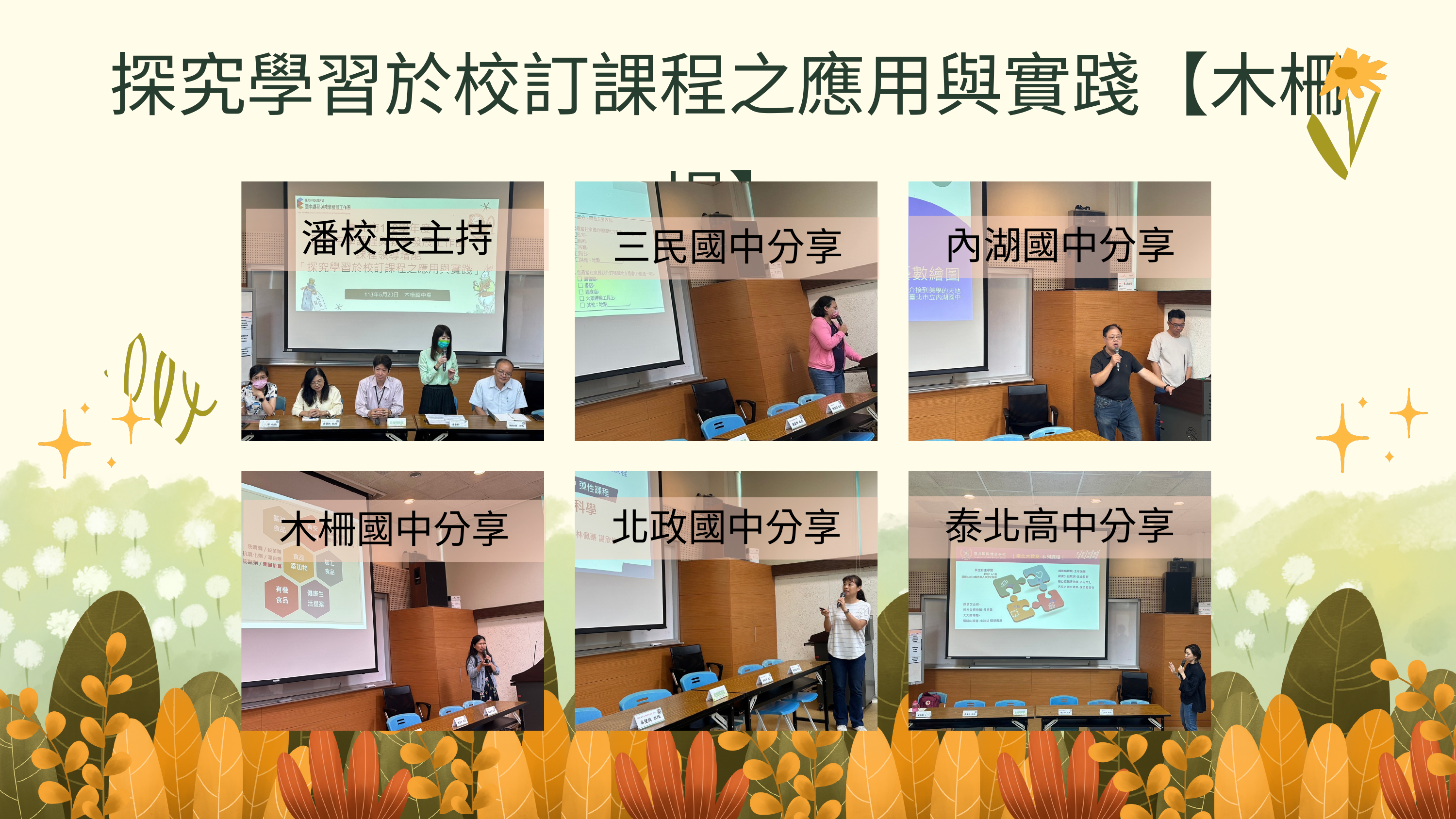

探究學習於校訂課程之應用與實踐【木柵場】

潘校長主持
三民國中分享
內湖國中分享
木柵國中分享
北政國中分享
泰北高中分享